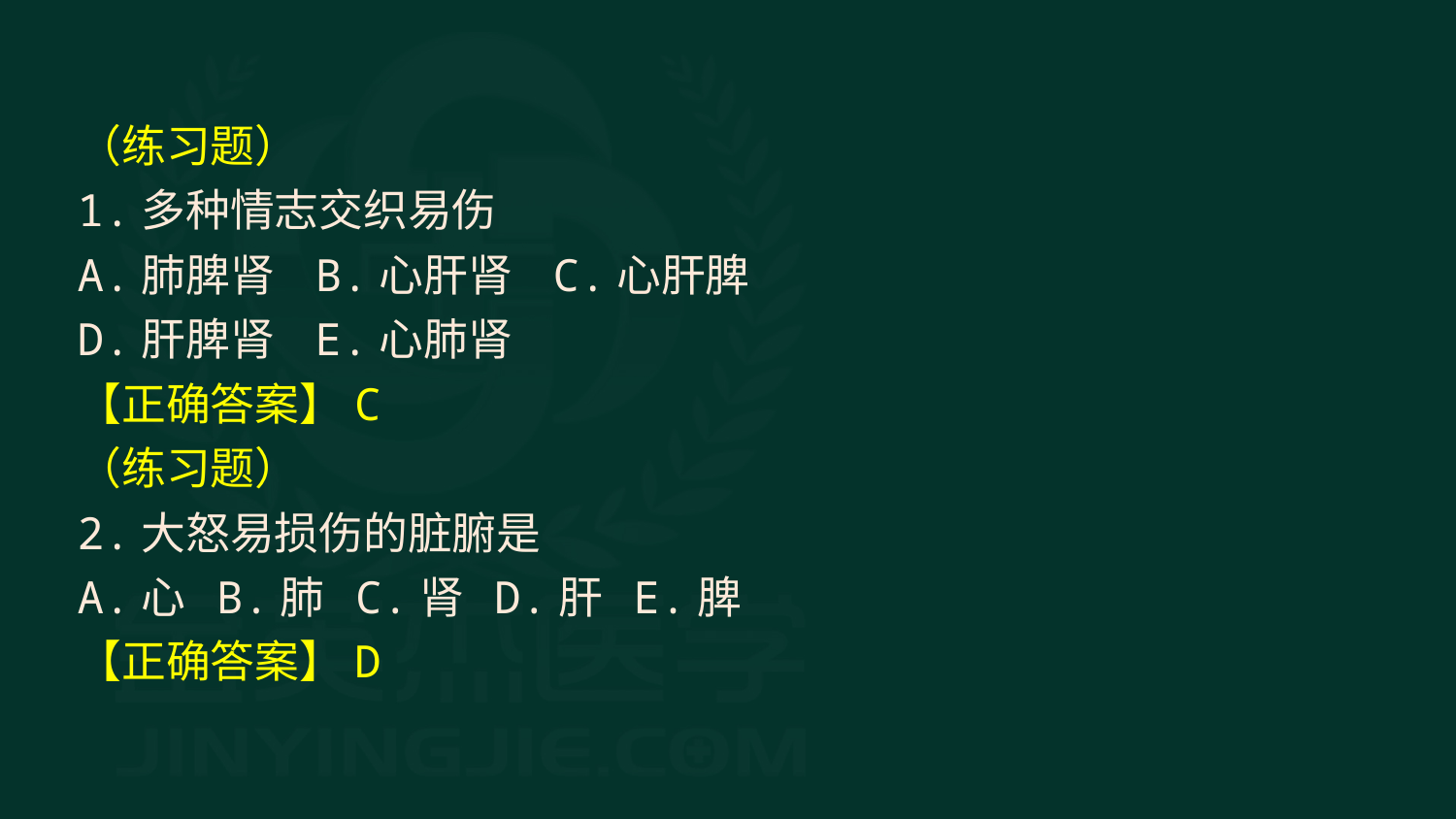

（练习题）
1.多种情志交织易伤
A.肺脾肾   B.心肝肾   C.心肝脾
D.肝脾肾   E.心肺肾
【正确答案】C
（练习题）
2.大怒易损伤的脏腑是
A.心  B.肺  C.肾  D.肝  E.脾
【正确答案】D